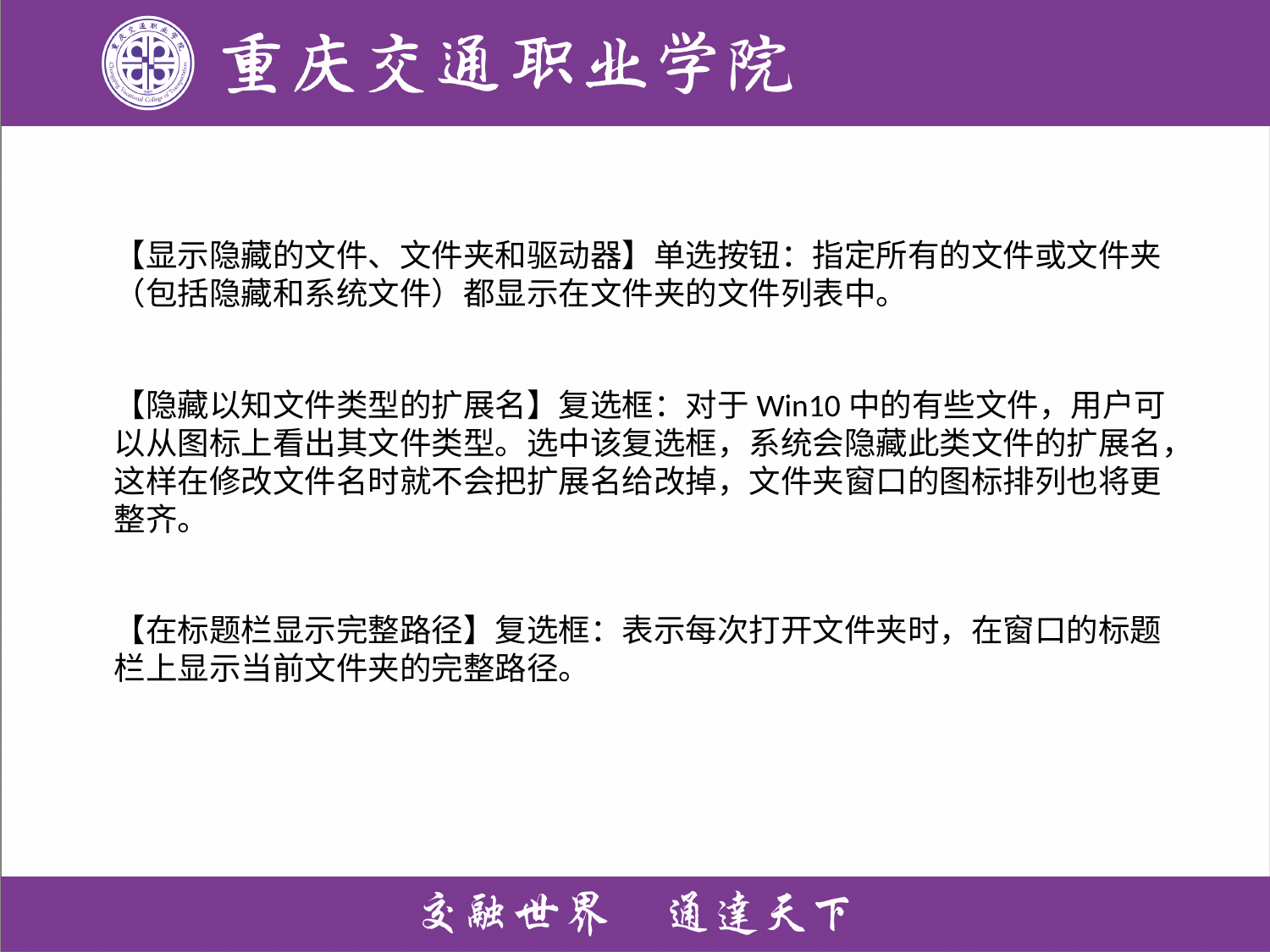

【显示隐藏的文件、文件夹和驱动器】单选按钮：指定所有的文件或文件夹（包括隐藏和系统文件）都显示在文件夹的文件列表中。

【隐藏以知文件类型的扩展名】复选框：对于Win10中的有些文件，用户可以从图标上看出其文件类型。选中该复选框，系统会隐藏此类文件的扩展名，这样在修改文件名时就不会把扩展名给改掉，文件夹窗口的图标排列也将更整齐。

【在标题栏显示完整路径】复选框：表示每次打开文件夹时，在窗口的标题栏上显示当前文件夹的完整路径。